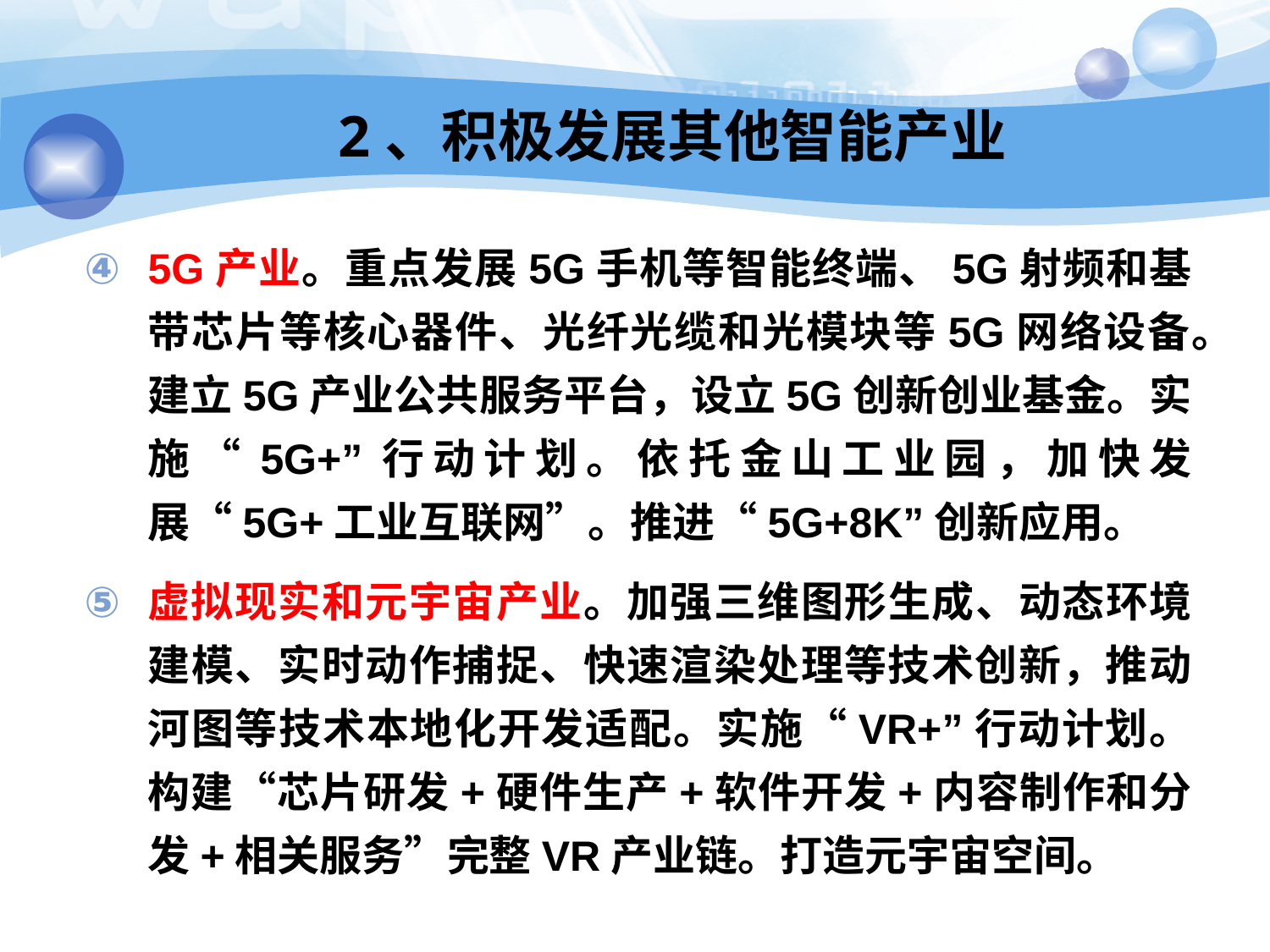

# 2、积极发展其他智能产业
5G产业。重点发展5G手机等智能终端、5G射频和基带芯片等核心器件、光纤光缆和光模块等5G网络设备。建立5G产业公共服务平台，设立5G创新创业基金。实施“5G+”行动计划。依托金山工业园，加快发展“5G+工业互联网”。推进“5G+8K”创新应用。
虚拟现实和元宇宙产业。加强三维图形生成、动态环境建模、实时动作捕捉、快速渲染处理等技术创新，推动河图等技术本地化开发适配。实施“VR+”行动计划。构建“芯片研发+硬件生产+软件开发+内容制作和分发+相关服务”完整VR产业链。打造元宇宙空间。